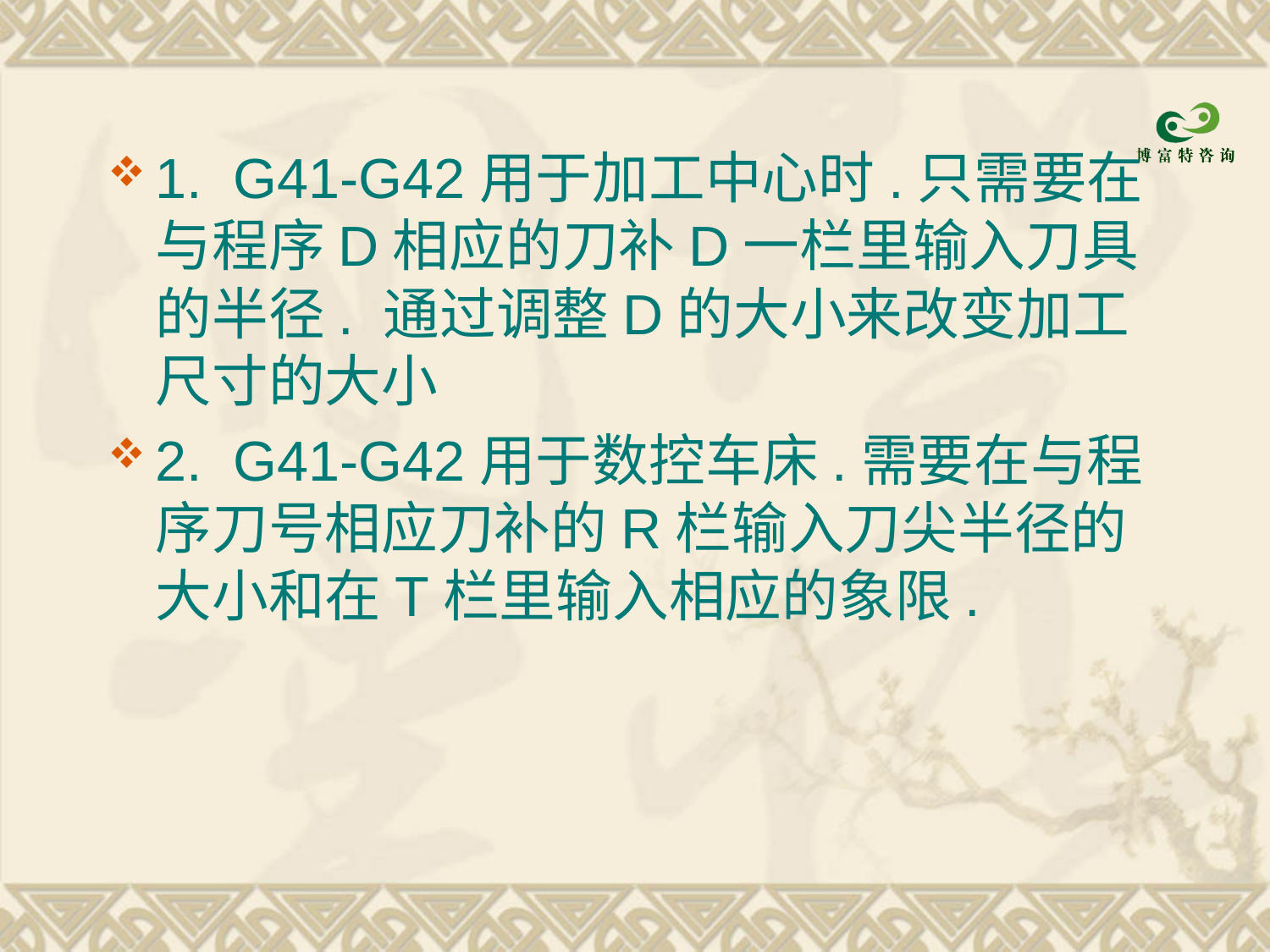

1.  G41-G42用于加工中心时.只需要在与程序D相应的刀补D一栏里输入刀具的半径. 通过调整D的大小来改变加工尺寸的大小
2.  G41-G42用于数控车床.需要在与程序刀号相应刀补的R栏输入刀尖半径的大小和在T栏里输入相应的象限.